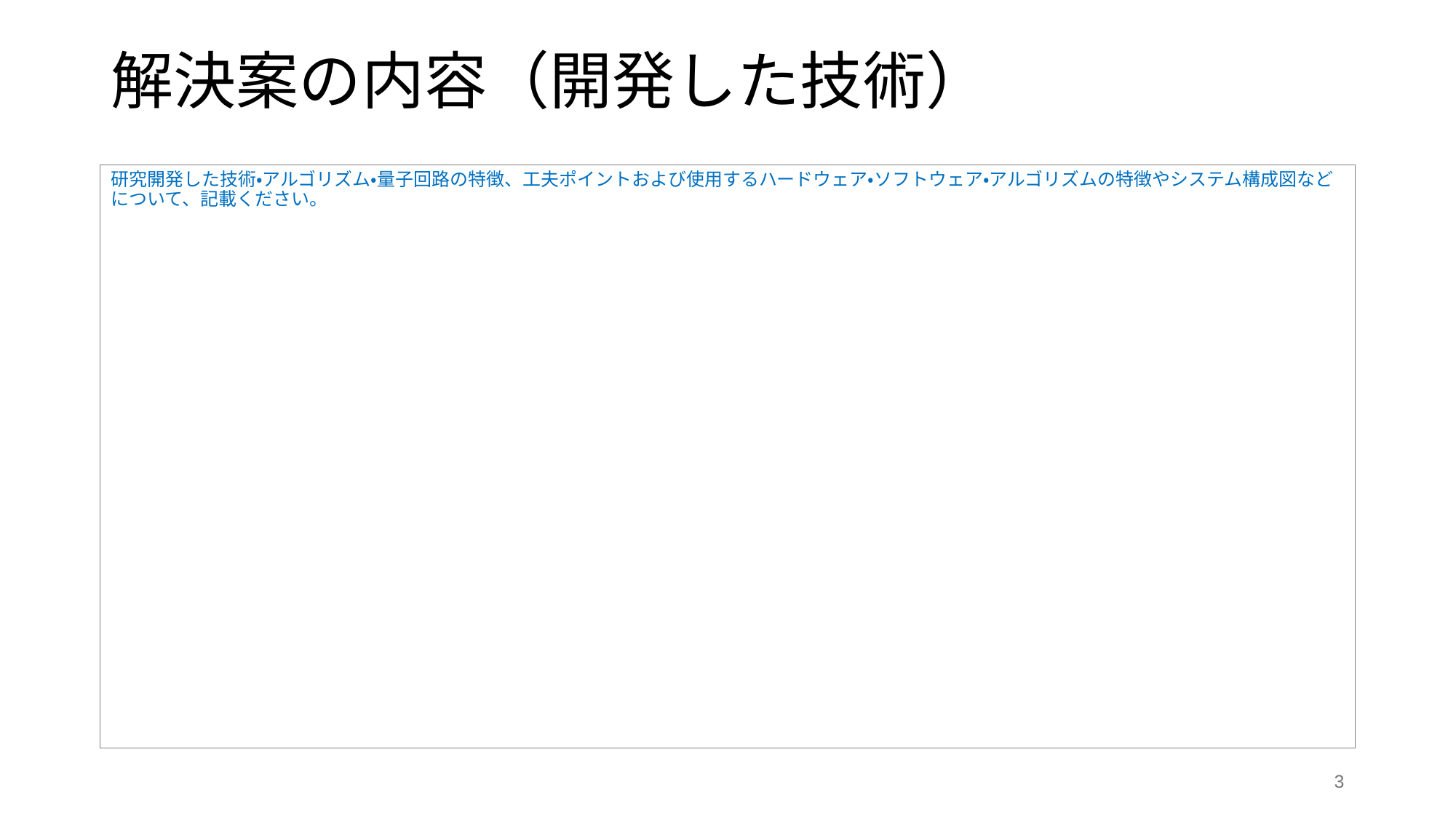

# 解決案の内容（開発した技術）
研究開発した技術・アルゴリズム・量子回路の特徴、工夫ポイントおよび使用するハードウェア・ソフトウェア・アルゴリズムの特徴やシステム構成図などについて、記載ください。
3